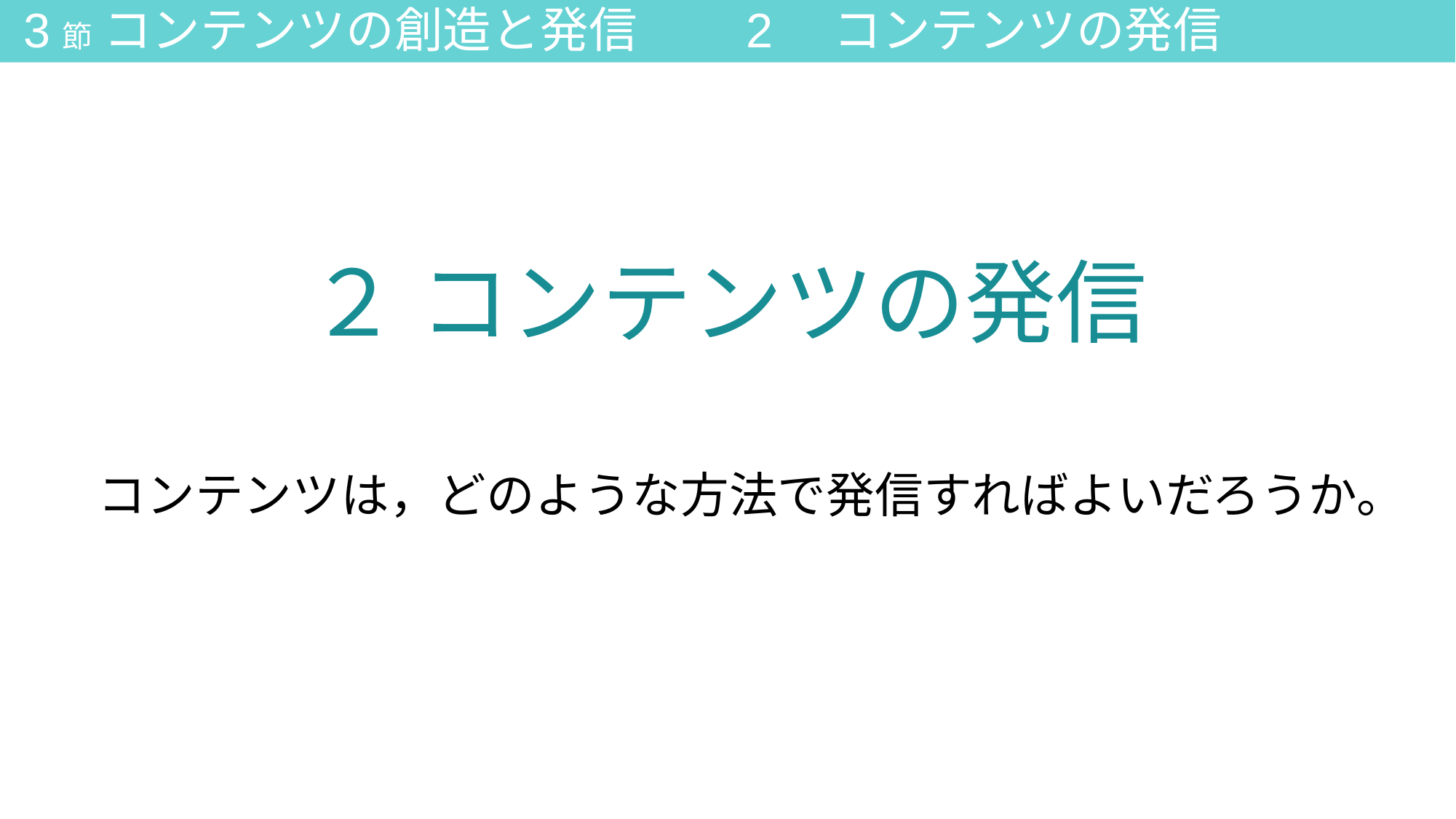

3節 コンテンツの創造と発信　　2　コンテンツの発信
# ２ コンテンツの発信
コンテンツは，どのような方法で発信すればよいだろうか。